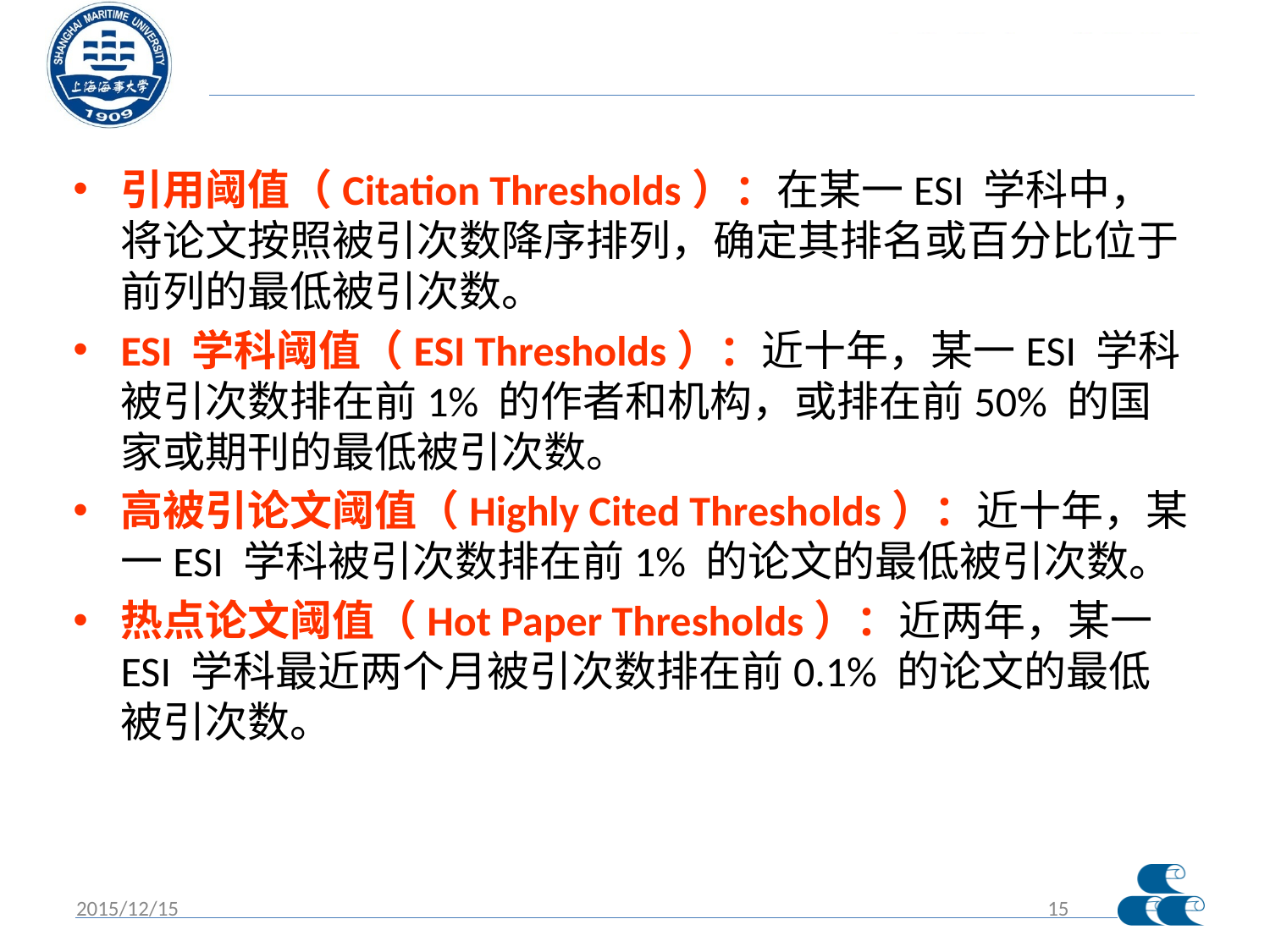

引用阈值（Citation Thresholds）：在某一ESI 学科中，将论文按照被引次数降序排列，确定其排名或百分比位于前列的最低被引次数。
ESI 学科阈值（ESI Thresholds）：近十年，某一ESI 学科被引次数排在前1% 的作者和机构，或排在前50% 的国家或期刊的最低被引次数。
高被引论文阈值（Highly Cited Thresholds）：近十年，某一ESI 学科被引次数排在前1% 的论文的最低被引次数。
热点论文阈值（Hot Paper Thresholds）：近两年，某一ESI 学科最近两个月被引次数排在前0.1% 的论文的最低被引次数。

2015/12/15
15